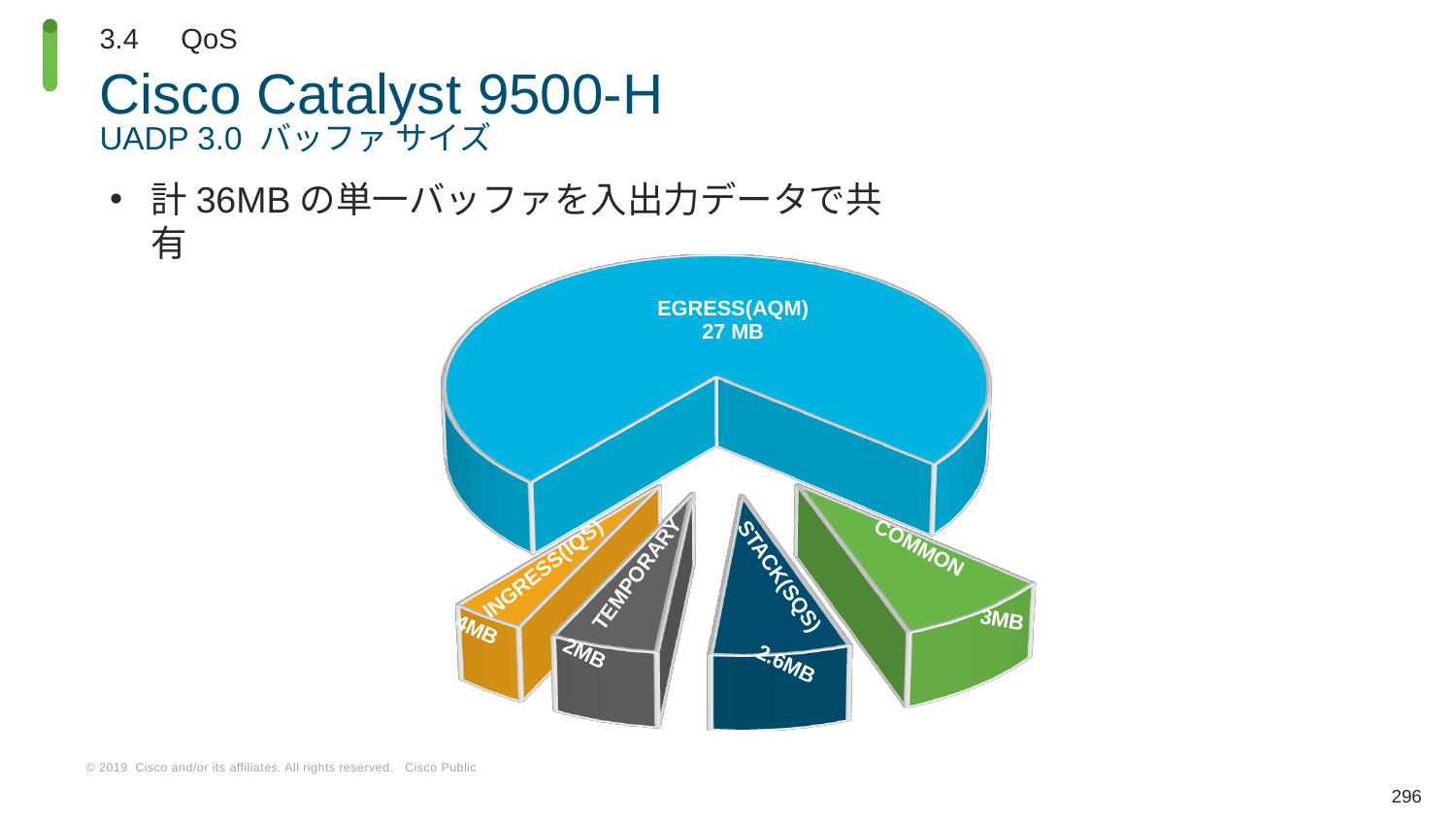

3.4　QoS
# Cisco Catalyst 9500-H UADP 3.0 バッファ サイズ
計36MBの単一バッファを入出力データで共有

[unsupported chart]

EGRESS(AQM)
27 MB
COMMON
INGRESS(IQS)
TEMPORARY
STACK(SQS)
3MB
1.4MB
2MB
2.6MB

296